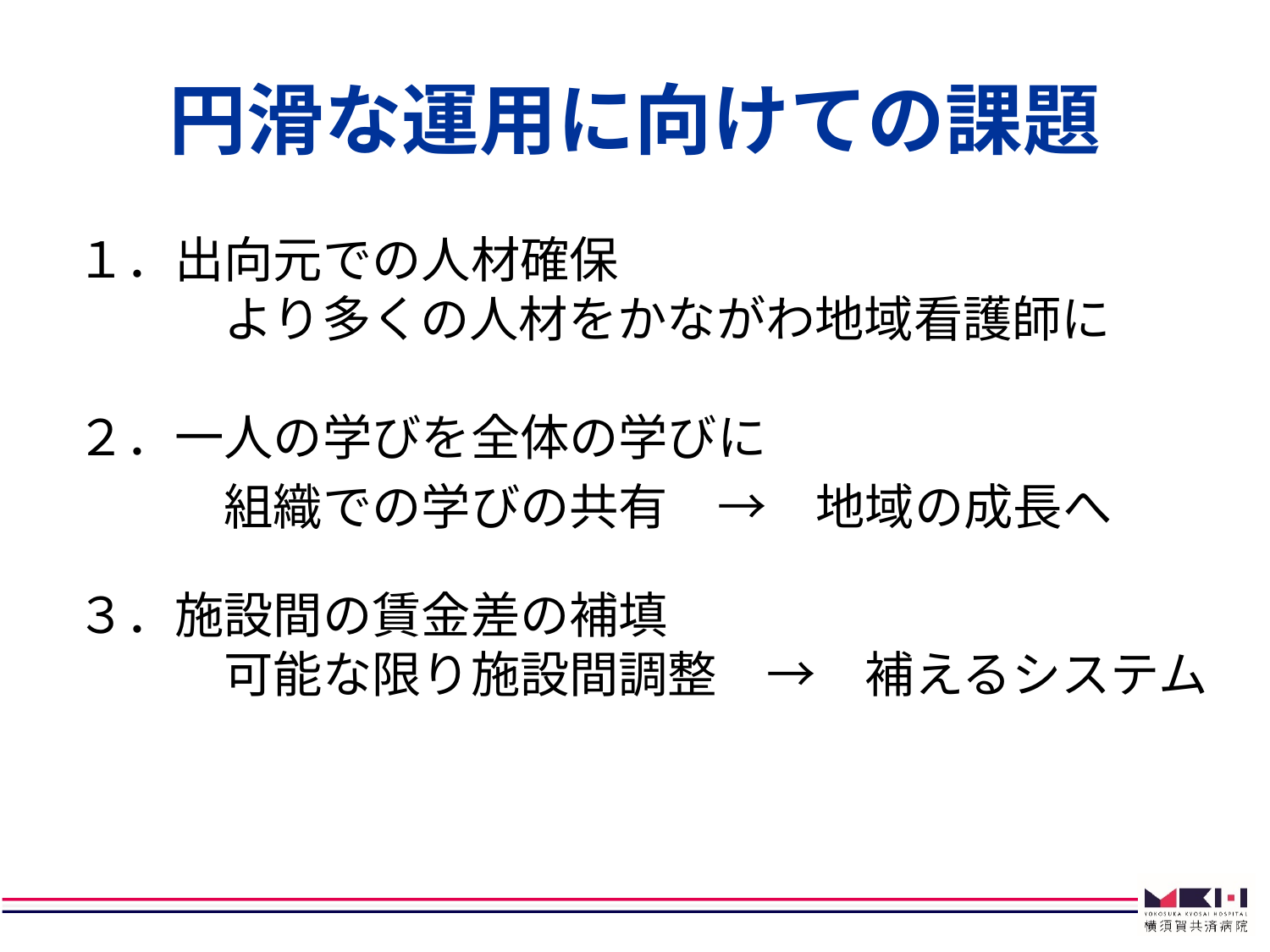

# 円滑な運用に向けての課題
１．出向元での人材確保
　　　より多くの人材をかながわ地域看護師に

２．一人の学びを全体の学びに
　　　組織での学びの共有　→　地域の成長へ

３．施設間の賃金差の補填
　　　可能な限り施設間調整　→　補えるシステム